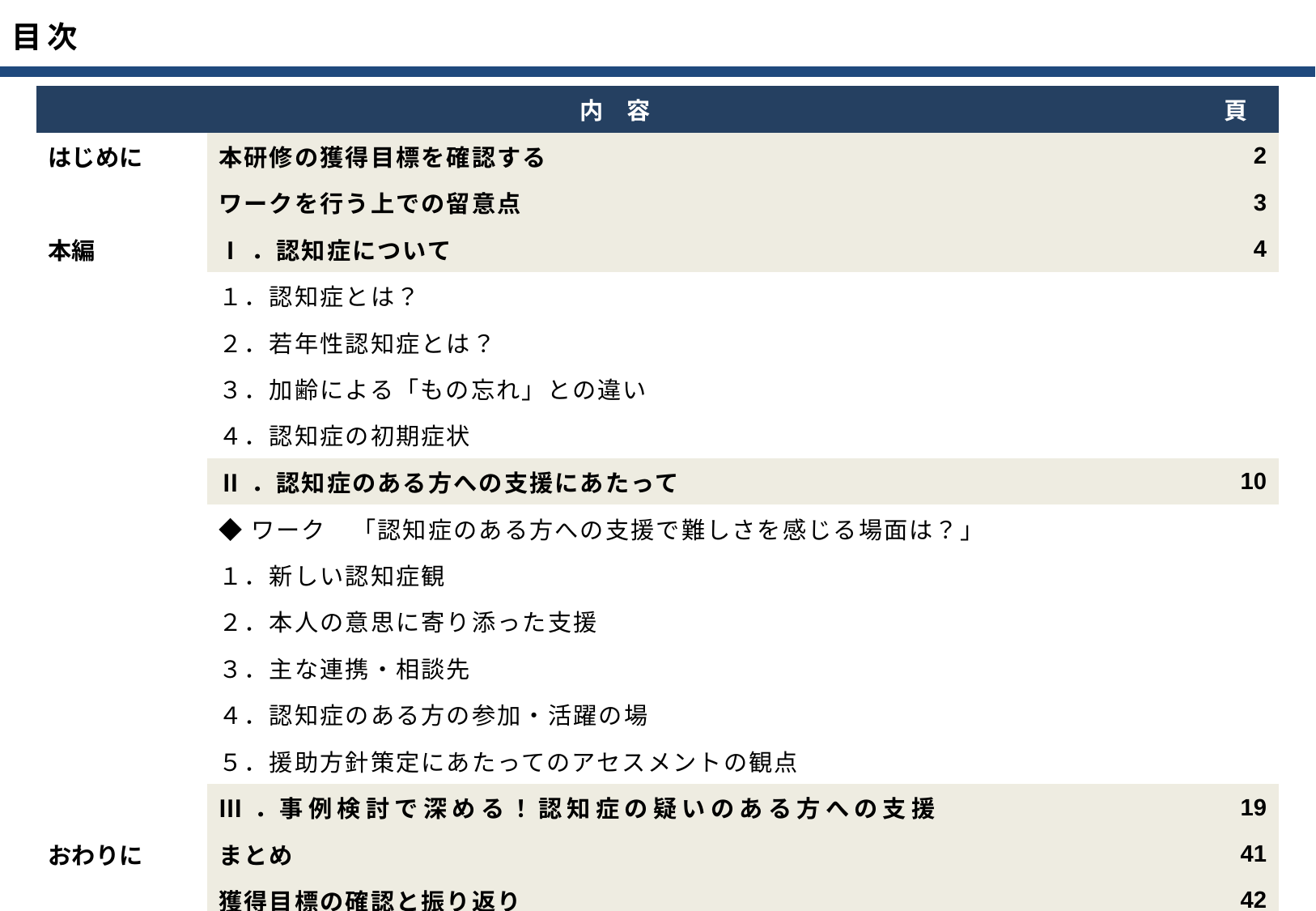

| 内　容 |  | 頁 |
| --- | --- | --- |
| はじめに | 本研修の獲得目標を確認する | 2 |
|  | ワークを行う上での留意点 | 3 |
| 本編 | Ⅰ．認知症について | 4 |
|  | １．認知症とは？ |  |
|  | ２．若年性認知症とは？ |  |
|  | ３．加齢による「もの忘れ」との違い |  |
|  | ４．認知症の初期症状 |  |
|  | Ⅱ．認知症のある方への支援にあたって | 10 |
|  | ◆ワーク　「認知症のある方への支援で難しさを感じる場面は？」 |  |
|  | １．新しい認知症観 |  |
|  | ２．本人の意思に寄り添った支援 |  |
|  | ３．主な連携・相談先 |  |
|  | ４．認知症のある方の参加・活躍の場 |  |
|  | ５．援助方針策定にあたってのアセスメントの観点 |  |
|  | Ⅲ．事例検討で深める！認知症の疑いのある方への支援 | 19 |
| おわりに | まとめ | 41 |
|  | 獲得目標の確認と振り返り | 42 |
|  | 出典・参考図書・文献 | 43 |